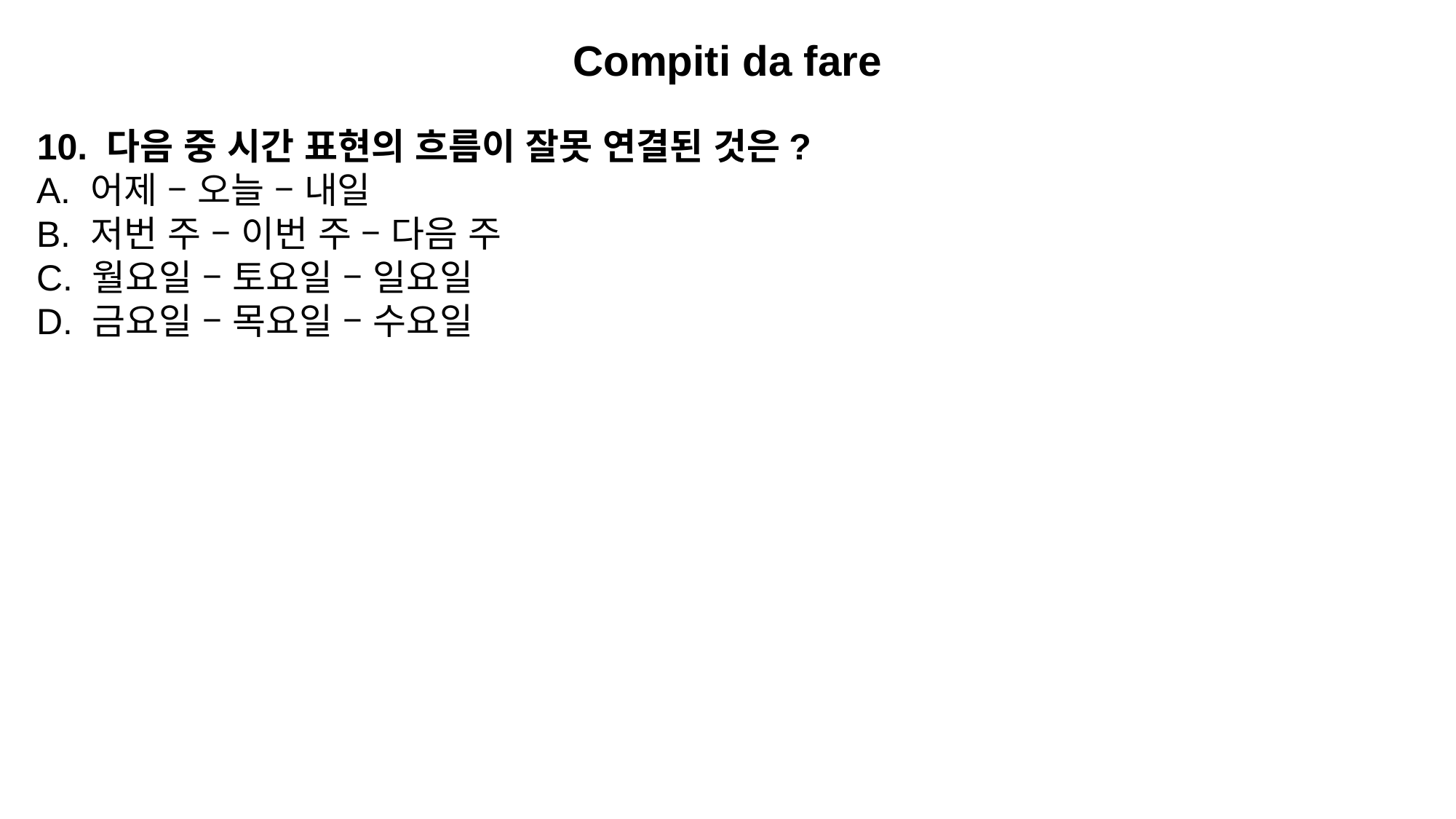

Compiti da fare
10. 다음 중 시간 표현의 흐름이 잘못 연결된 것은?
A. 어제 – 오늘 – 내일
B. 저번 주 – 이번 주 – 다음 주
C. 월요일 – 토요일 – 일요일
D. 금요일 – 목요일 – 수요일